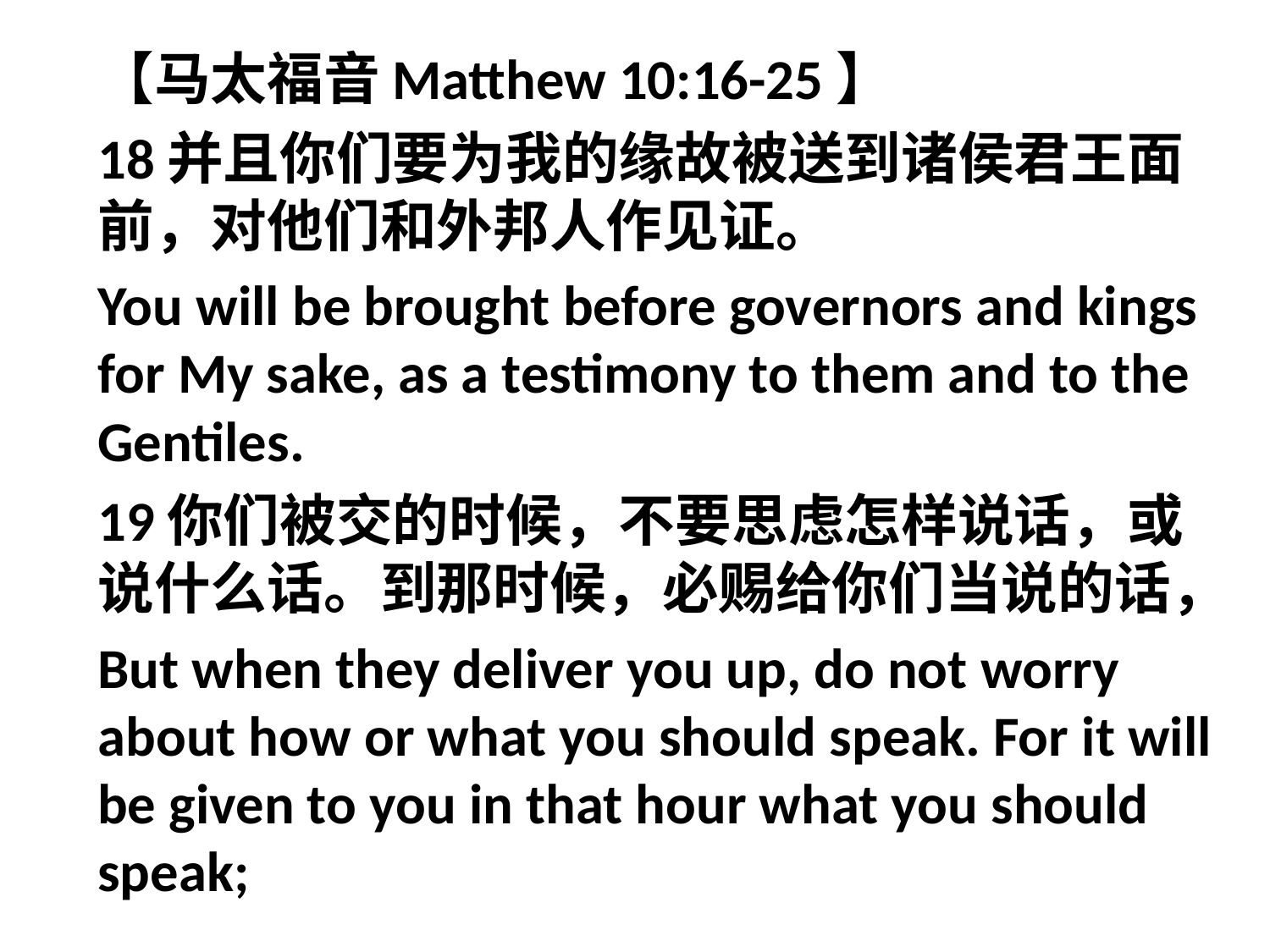

【马太福音Matthew 10:16-25】
18并且你们要为我的缘故被送到诸侯君王面前，对他们和外邦人作见证。
You will be brought before governors and kings for My sake, as a testimony to them and to the Gentiles.
19你们被交的时候，不要思虑怎样说话，或说什么话。到那时候，必赐给你们当说的话，
But when they deliver you up, do not worry about how or what you should speak. For it will be given to you in that hour what you should speak;